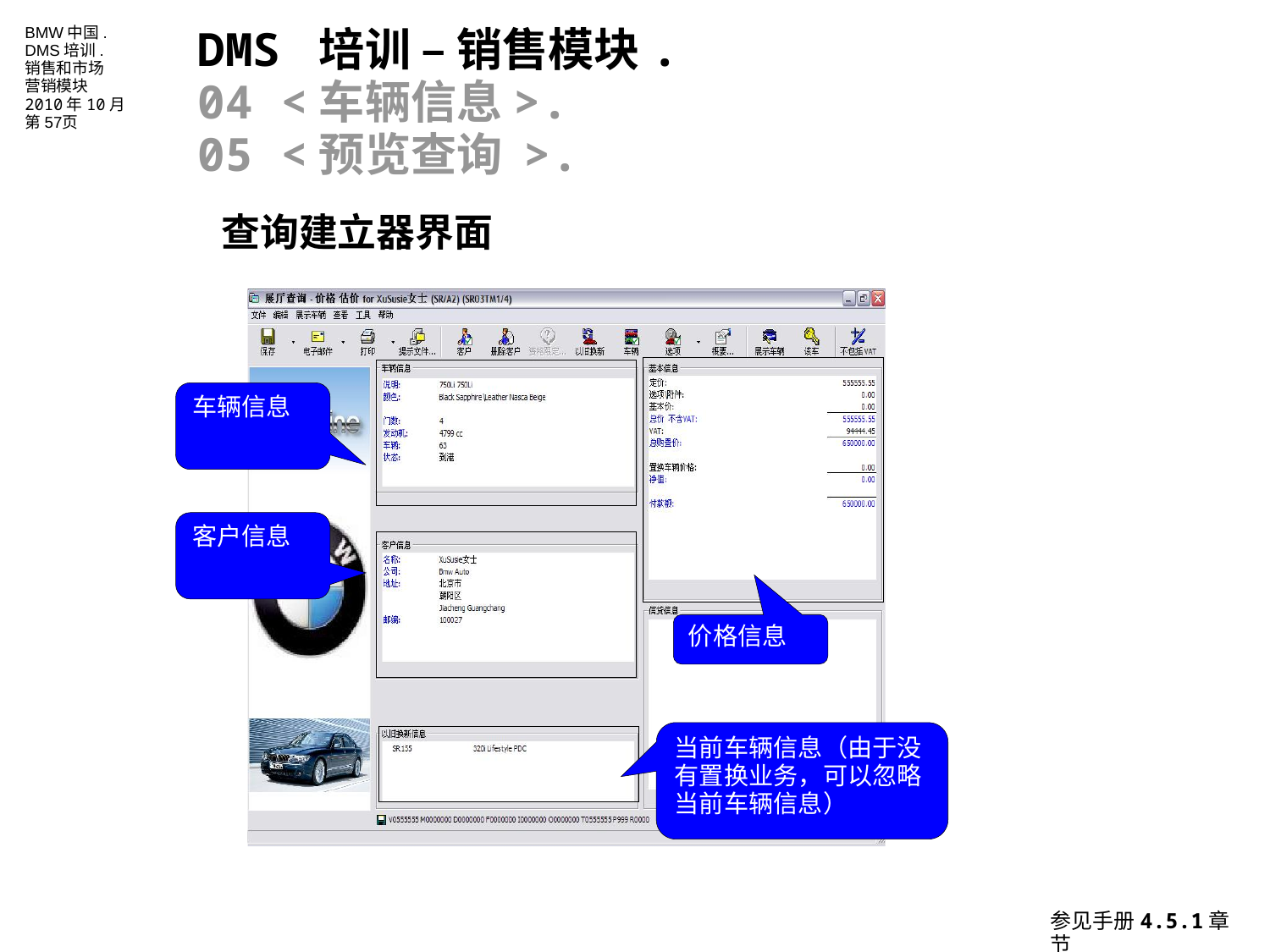

DMS 培训 – 销售模块.
04 <车辆信息>.
05 <预览查询 >.
查询建立器界面

车辆信息
客户信息
价格信息
当前车辆信息（由于没有置换业务，可以忽略当前车辆信息）
参见手册4.5.1章节